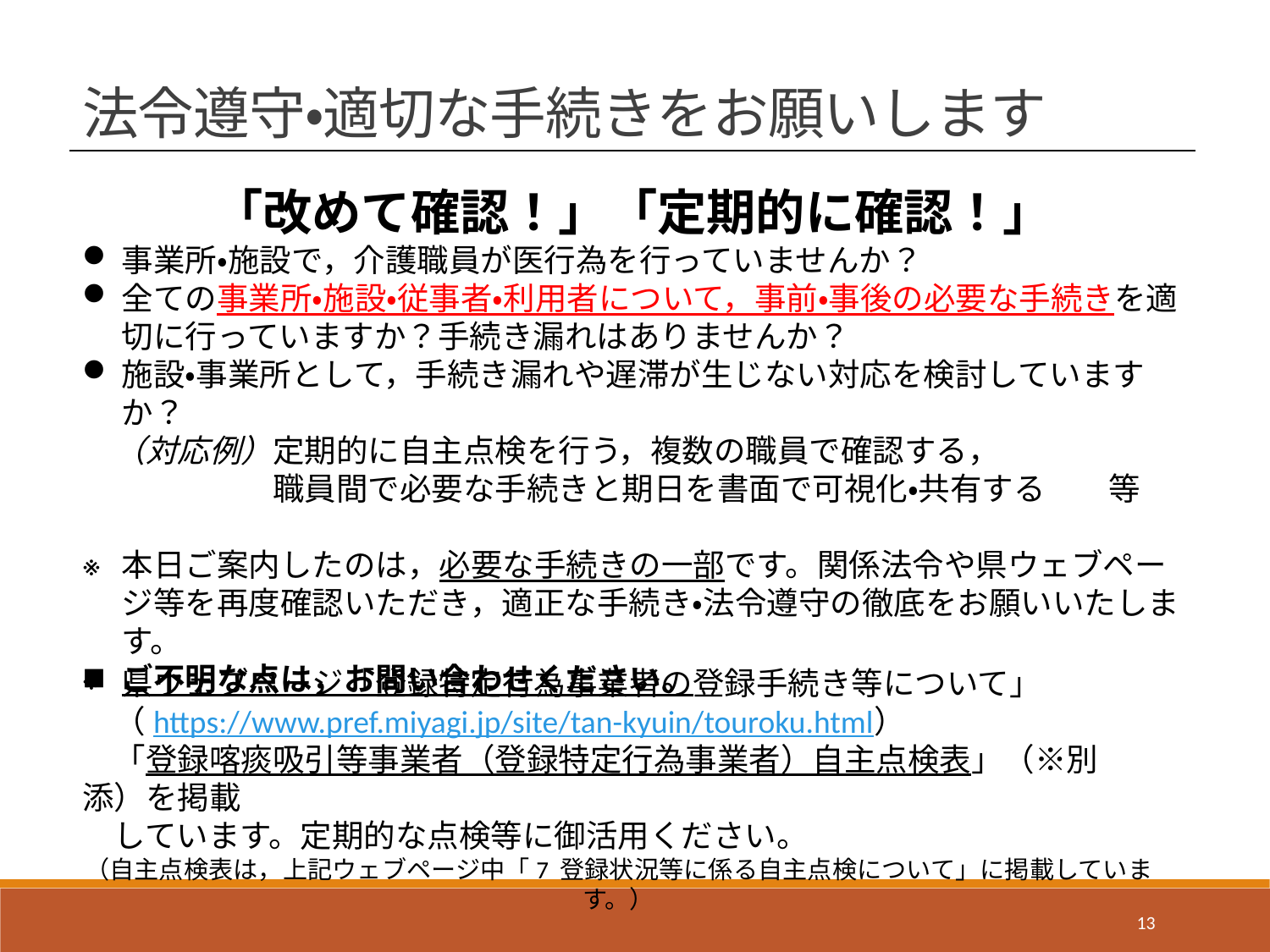

法令遵守・適切な手続きをお願いします
「改めて確認！」「定期的に確認！」
事業所・施設で，介護職員が医行為を行っていませんか？
全ての事業所・施設・従事者・利用者について，事前・事後の必要な手続きを適切に行っていますか？手続き漏れはありませんか？
施設・事業所として，手続き漏れや遅滞が生じない対応を検討していますか？
　（対応例）定期的に自主点検を行う，複数の職員で確認する，
　　　　　　職員間で必要な手続きと期日を書面で可視化・共有する　　等

本日ご案内したのは，必要な手続きの一部です。関係法令や県ウェブページ等を再度確認いただき，適正な手続き・法令遵守の徹底をお願いいたします。
ご不明な点は，お問い合わせください。
県ウェブページ「登録特定行為事業者の登録手続き等について」
　（https://www.pref.miyagi.jp/site/tan-kyuin/touroku.html）
　「登録喀痰吸引等事業者（登録特定行為事業者）自主点検表」（※別添）を掲載
　しています。定期的な点検等に御活用ください。
（自主点検表は，上記ウェブページ中「7 登録状況等に係る自主点検について」に掲載しています。）
13